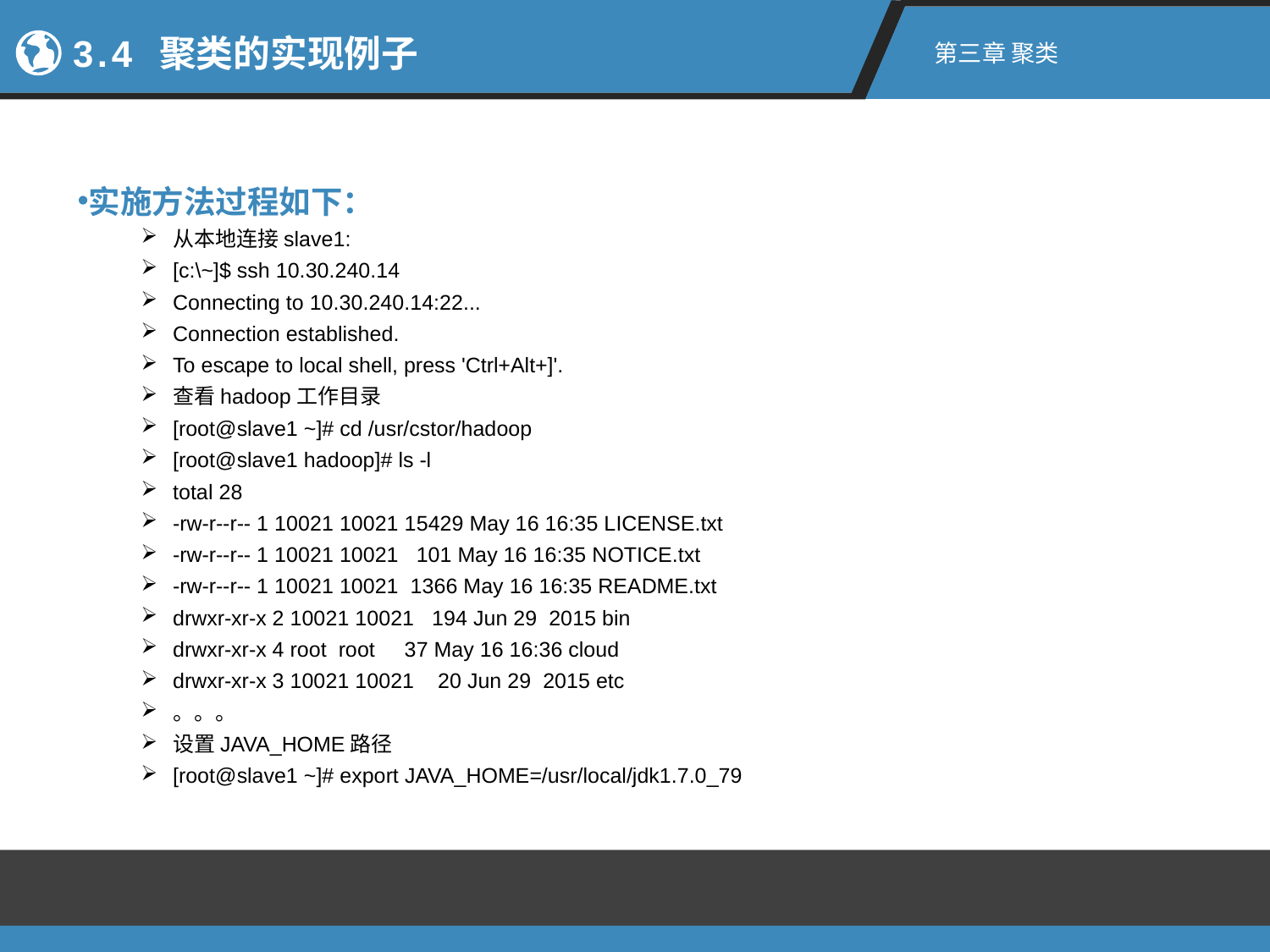

3.4 聚类的实现例子

第三章 聚类
实施方法过程如下：
从本地连接slave1:
[c:\~]$ ssh 10.30.240.14
Connecting to 10.30.240.14:22...
Connection established.
To escape to local shell, press 'Ctrl+Alt+]'.
查看hadoop工作目录
[root@slave1 ~]# cd /usr/cstor/hadoop
[root@slave1 hadoop]# ls -l
total 28
-rw-r--r-- 1 10021 10021 15429 May 16 16:35 LICENSE.txt
-rw-r--r-- 1 10021 10021   101 May 16 16:35 NOTICE.txt
-rw-r--r-- 1 10021 10021  1366 May 16 16:35 README.txt
drwxr-xr-x 2 10021 10021   194 Jun 29  2015 bin
drwxr-xr-x 4 root  root     37 May 16 16:36 cloud
drwxr-xr-x 3 10021 10021    20 Jun 29  2015 etc
。。。
设置JAVA_HOME路径
[root@slave1 ~]# export JAVA_HOME=/usr/local/jdk1.7.0_79